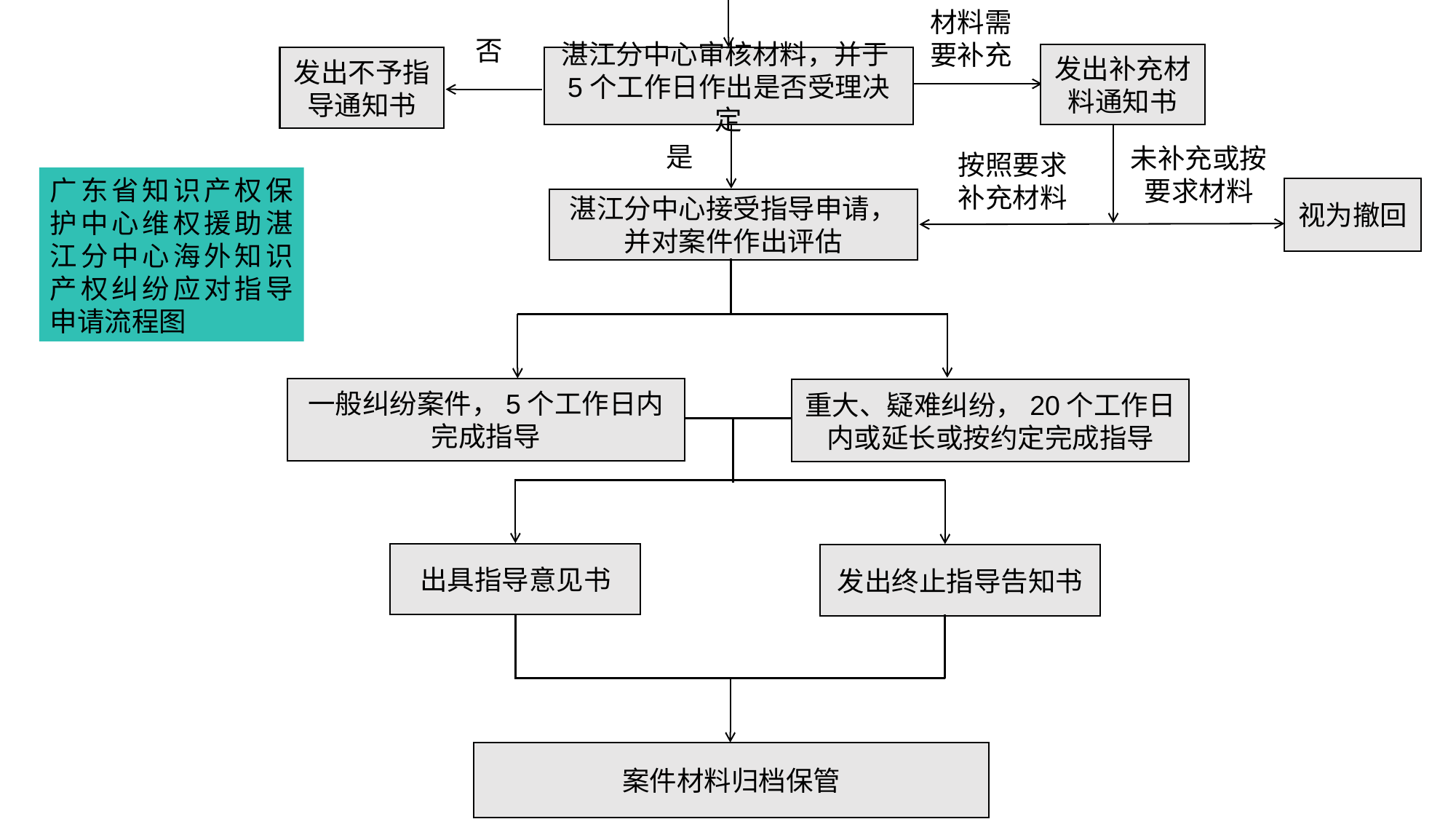

申请人填写申请书并提交相关材料
材料需
要补充
否
发出补充材料通知书
湛江分中心审核材料，并于5个工作日作出是否受理决定
发出不予指导通知书
是
未补充或按要求材料
按照要求补充材料
广东省知识产权保护中心维权援助湛江分中心海外知识产权纠纷应对指导申请流程图
视为撤回
湛江分中心接受指导申请，并对案件作出评估
一般纠纷案件，5个工作日内完成指导
重大、疑难纠纷，20个工作日内或延长或按约定完成指导
出具指导意见书
发出终止指导告知书
案件材料归档保管